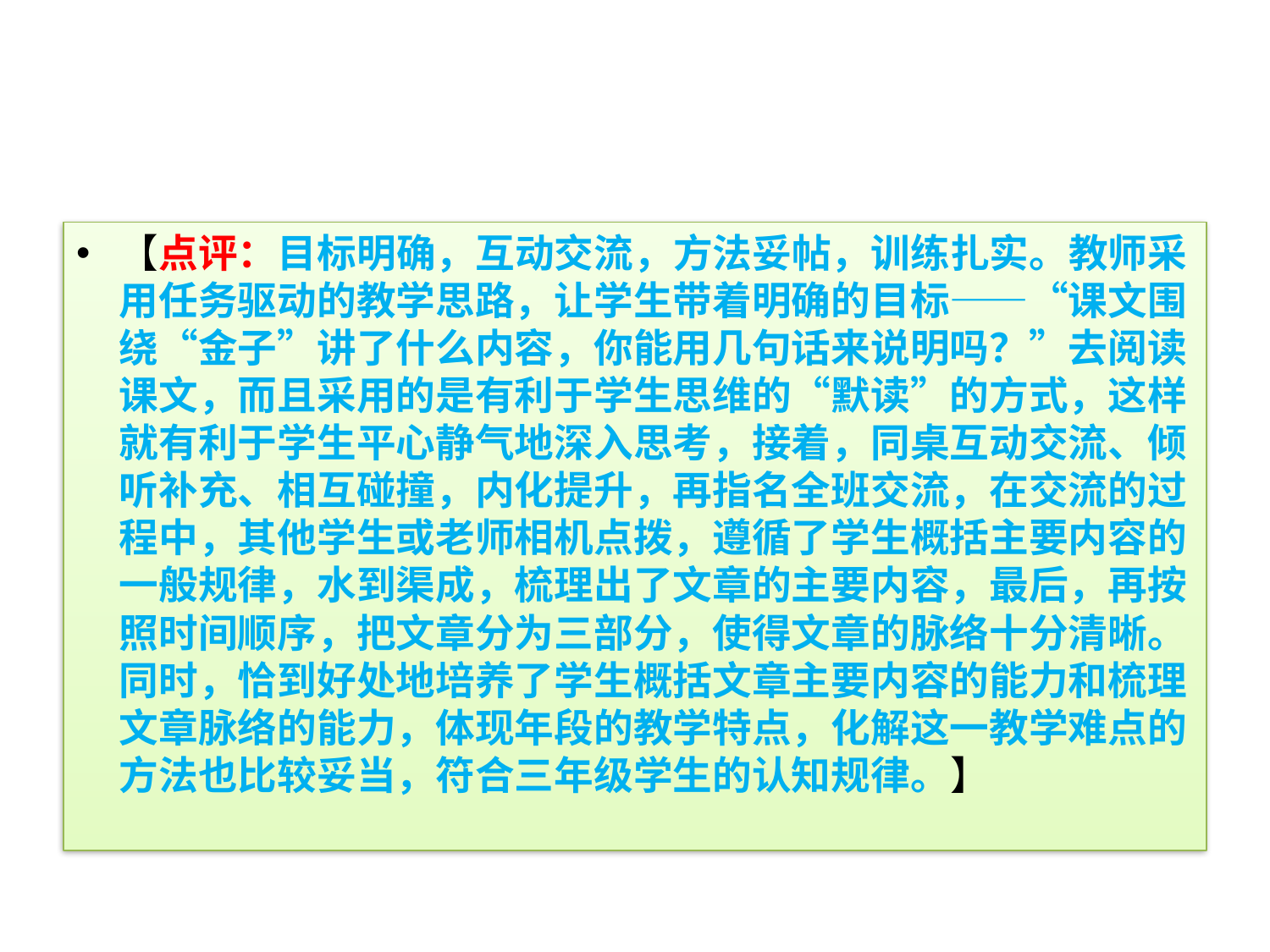

【点评：目标明确，互动交流，方法妥帖，训练扎实。教师采用任务驱动的教学思路，让学生带着明确的目标——“课文围绕“金子”讲了什么内容，你能用几句话来说明吗？”去阅读课文，而且采用的是有利于学生思维的“默读”的方式，这样就有利于学生平心静气地深入思考，接着，同桌互动交流、倾听补充、相互碰撞，内化提升，再指名全班交流，在交流的过程中，其他学生或老师相机点拨，遵循了学生概括主要内容的一般规律，水到渠成，梳理出了文章的主要内容，最后，再按照时间顺序，把文章分为三部分，使得文章的脉络十分清晰。同时，恰到好处地培养了学生概括文章主要内容的能力和梳理文章脉络的能力，体现年段的教学特点，化解这一教学难点的方法也比较妥当，符合三年级学生的认知规律。】